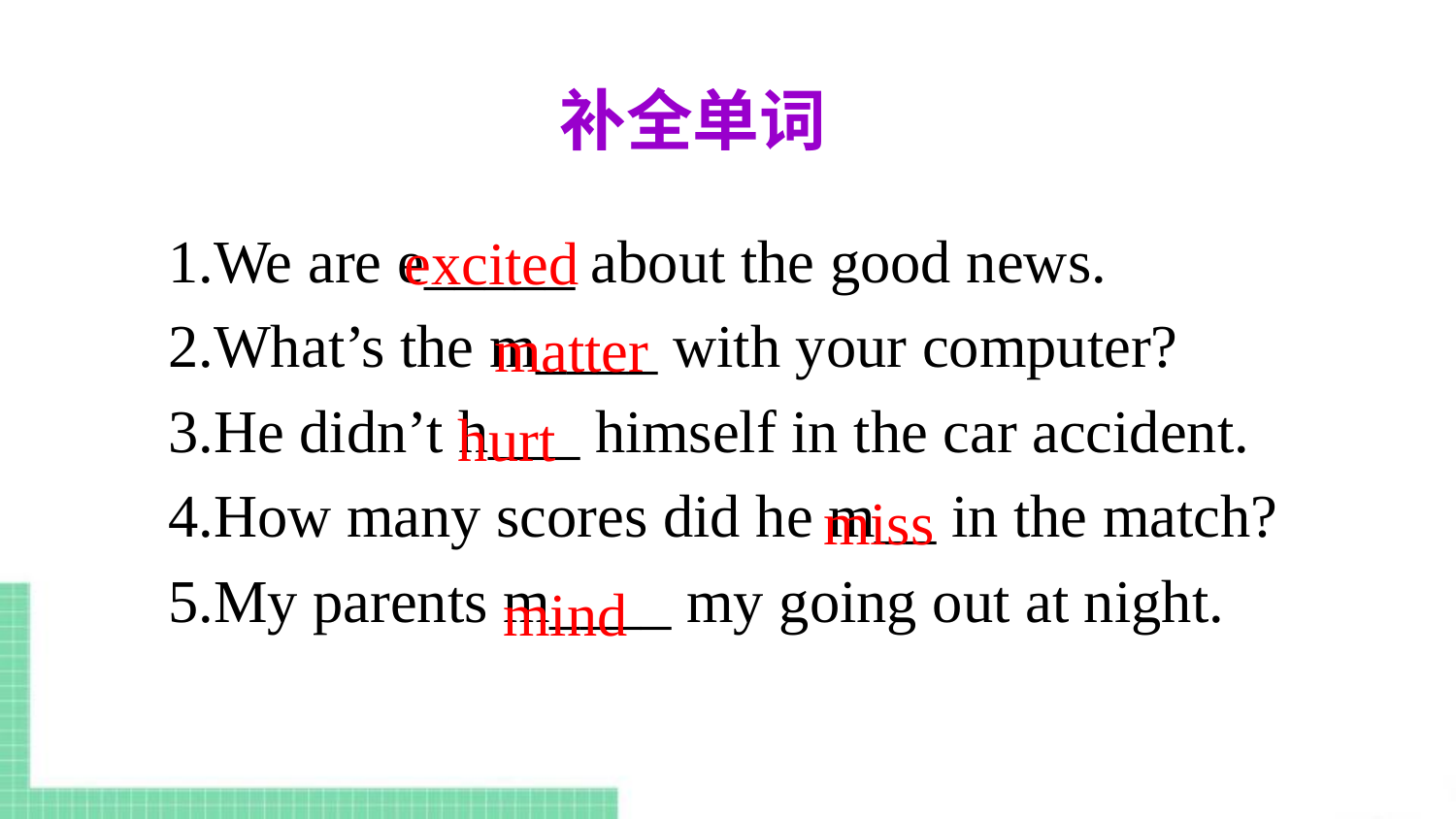

补全单词

1.We are e_____ about the good news.
2.What’s the m____ with your computer?
3.He didn’t h___ himself in the car accident.
4.How many scores did he m__ in the match?
5.My parents m____ my going out at night.
excited
matter
hurt
miss
mind